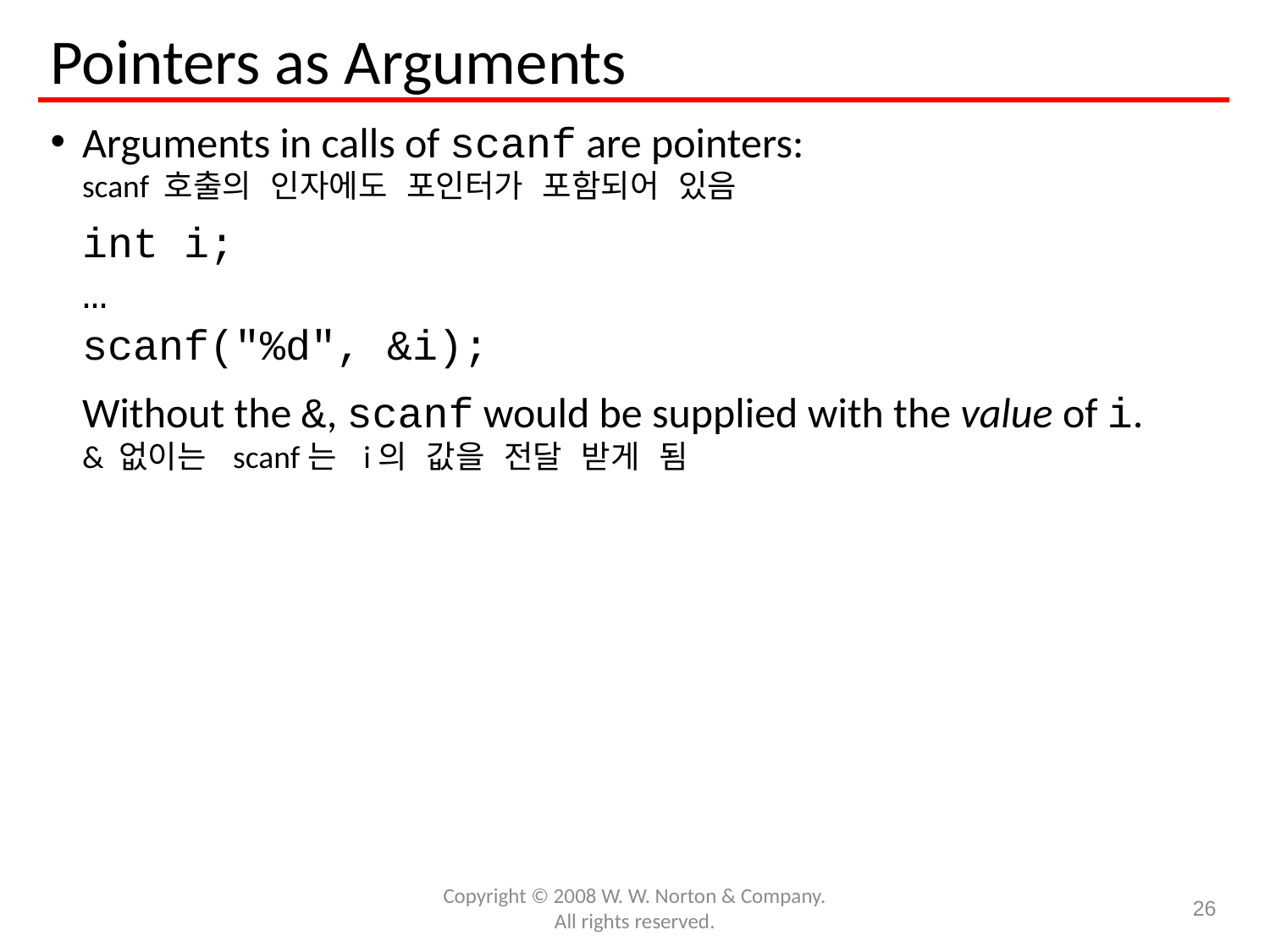

# Pointers as Arguments
Arguments in calls of scanf are pointers:
scanf 호출의 인자에도 포인터가 포함되어 있음
	int i;
	…
	scanf("%d", &i);
	Without the &, scanf would be supplied with the value of i.
& 없이는 scanf는 i의 값을 전달 받게 됨
Copyright © 2008 W. W. Norton & Company.
All rights reserved.
26